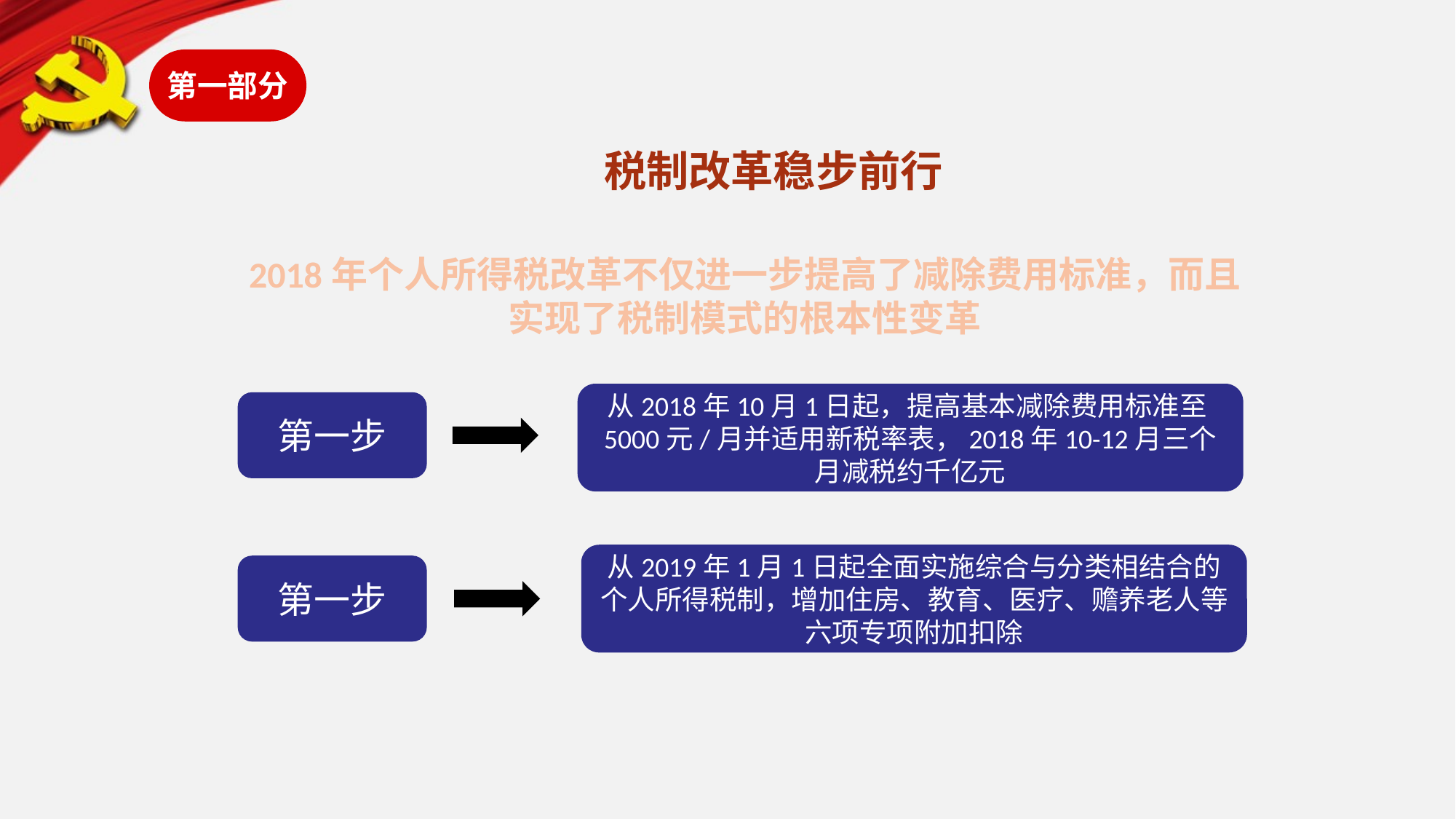

第一部分
税制改革稳步前行
2018年个人所得税改革不仅进一步提高了减除费用标准，而且实现了税制模式的根本性变革
从2018年10月1日起，提高基本减除费用标准至5000元/月并适用新税率表，2018年10-12月三个月减税约千亿元
第一步

从2019年1月1日起全面实施综合与分类相结合的个人所得税制，增加住房、教育、医疗、赡养老人等六项专项附加扣除
第一步